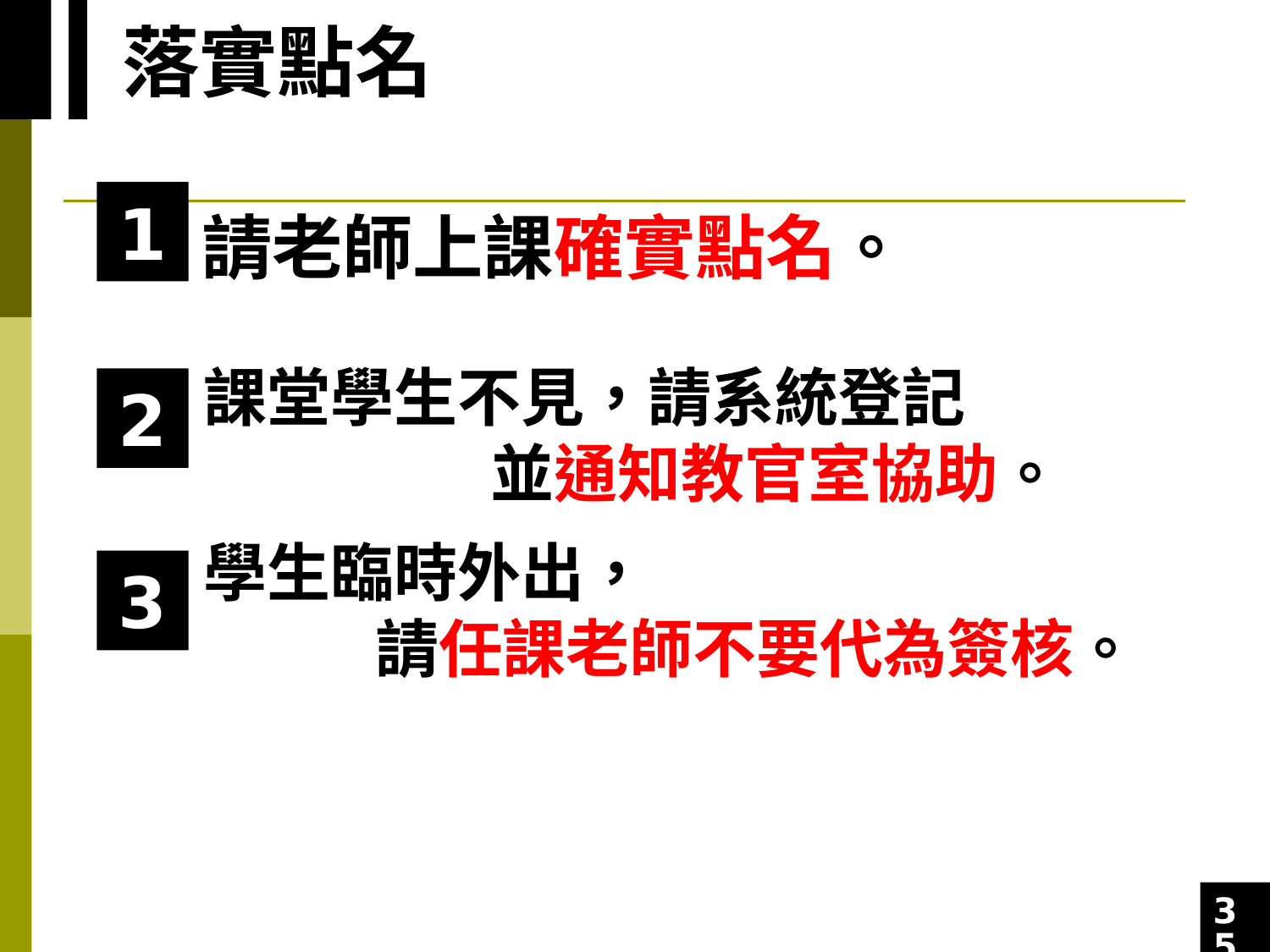

1
請老師上課確實點名。
課堂學生不見，請系統登記
                    並通知教官室協助。
2
3
學生臨時外出，
            請任課老師不要代為簽核。
35